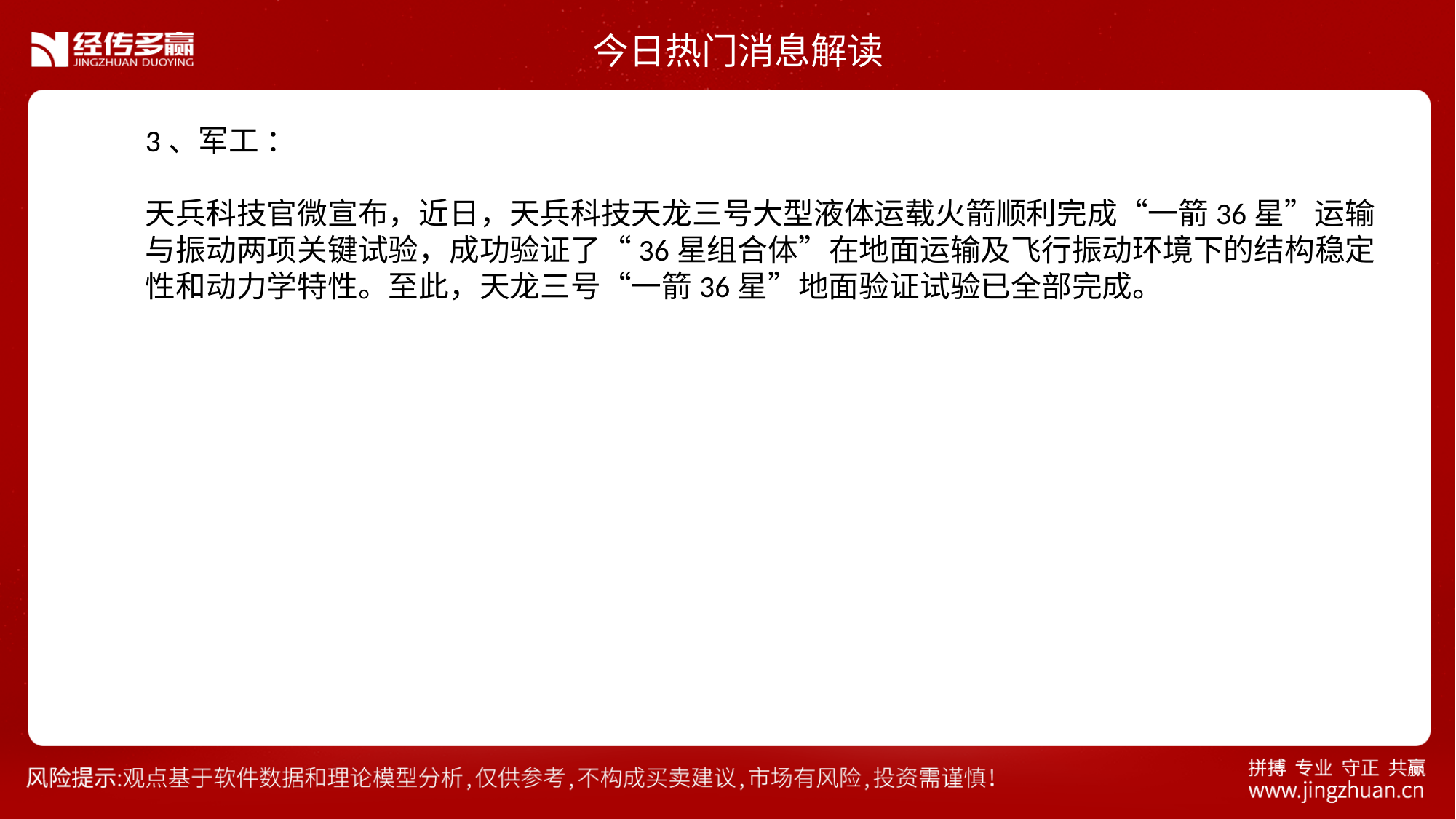

今日热门消息解读
3、军工 ：

天兵科技官微宣布，近日，天兵科技天龙三号大型液体运载火箭顺利完成“一箭36星”运输与振动两项关键试验，成功验证了“36星组合体”在地面运输及飞行振动环境下的结构稳定性和动力学特性。至此，天龙三号“一箭36星”地面验证试验已全部完成。